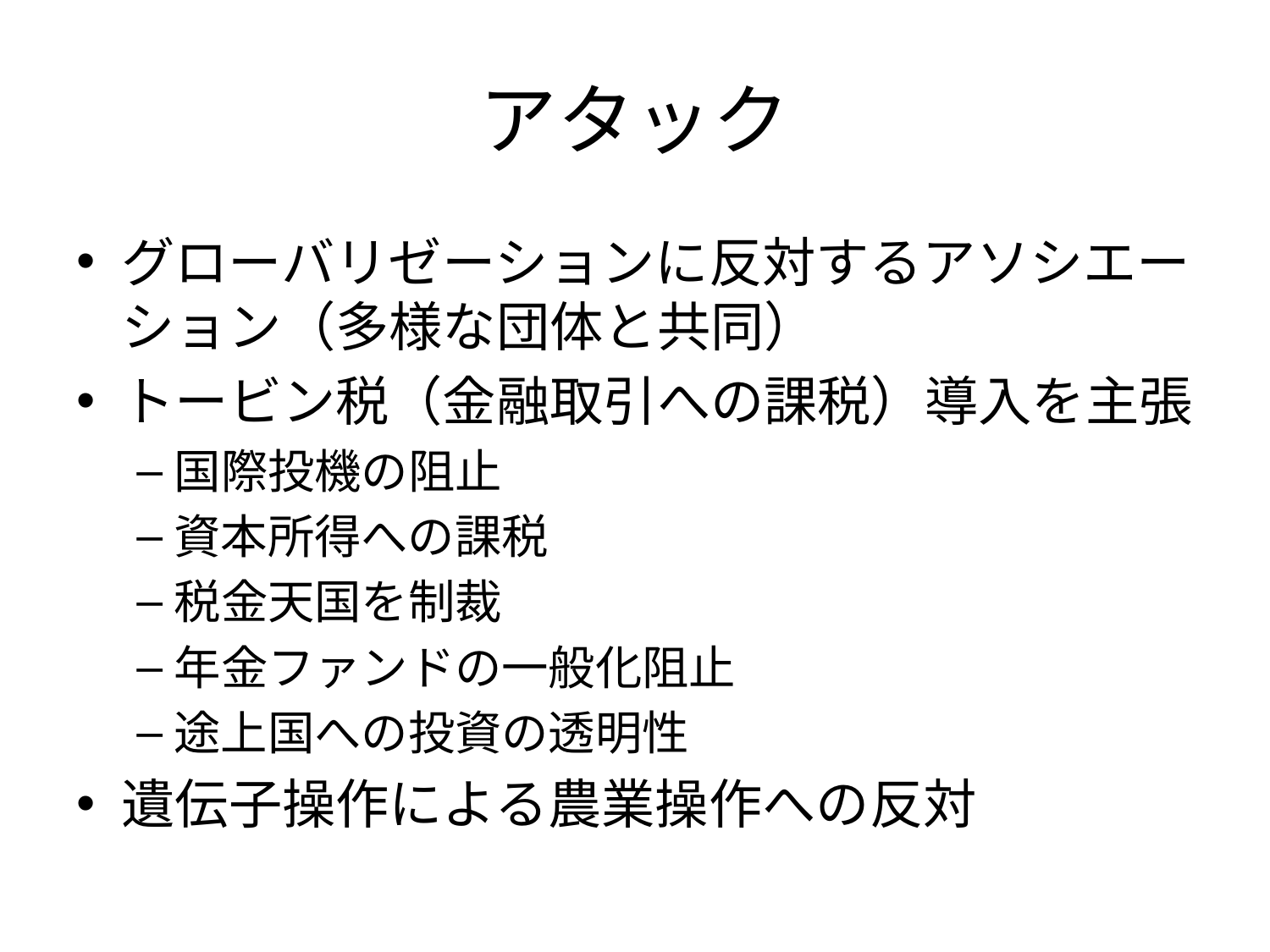

# アタック
グローバリゼーションに反対するアソシエーション（多様な団体と共同）
トービン税（金融取引への課税）導入を主張
国際投機の阻止
資本所得への課税
税金天国を制裁
年金ファンドの一般化阻止
途上国への投資の透明性
遺伝子操作による農業操作への反対